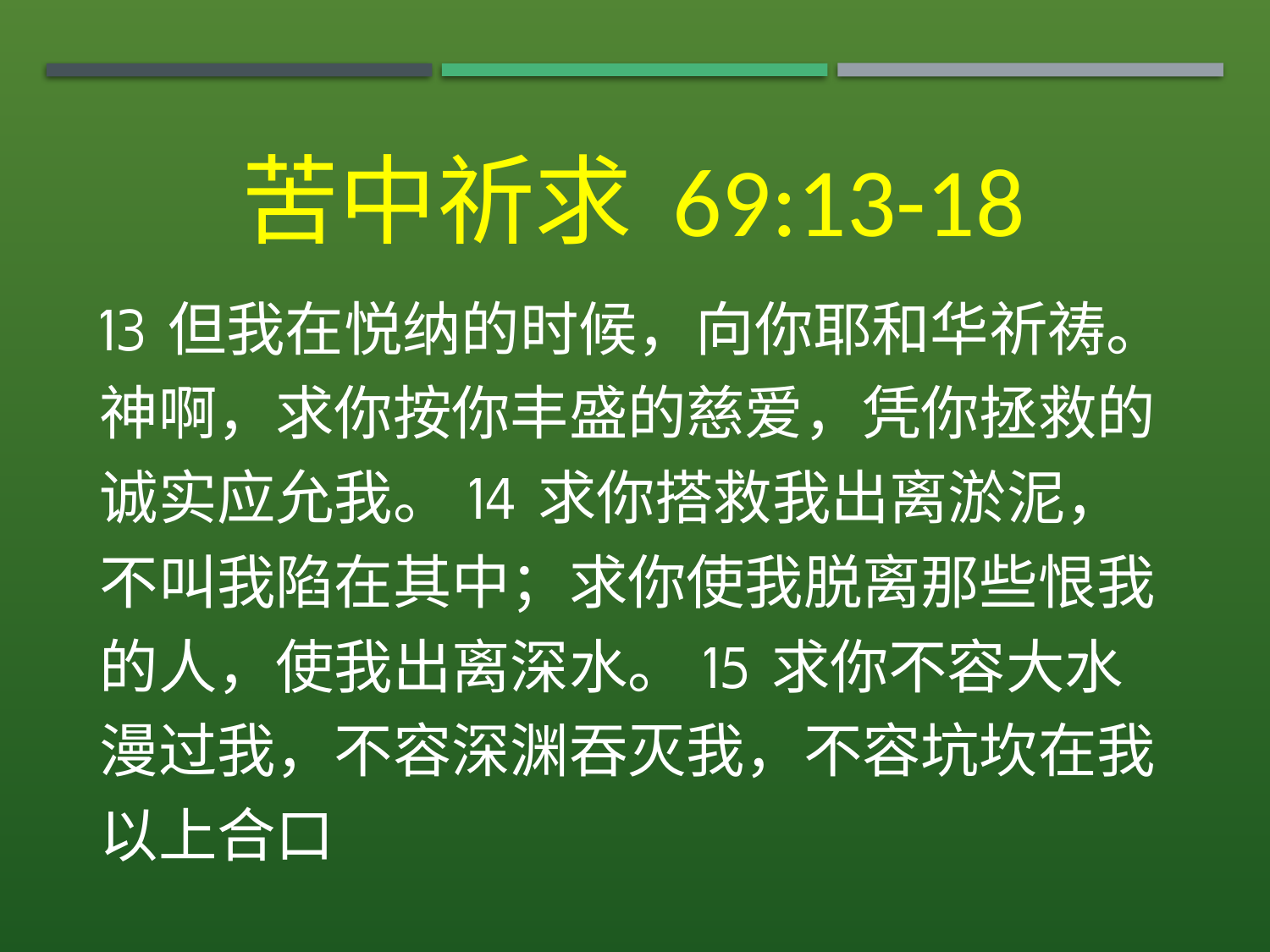

苦中祈求 69:13-18
13 但我在悦纳的时候，向你耶和华祈祷。神啊，求你按你丰盛的慈爱，凭你拯救的诚实应允我。 14 求你搭救我出离淤泥，不叫我陷在其中；求你使我脱离那些恨我的人，使我出离深水。 15 求你不容大水漫过我，不容深渊吞灭我，不容坑坎在我以上合口